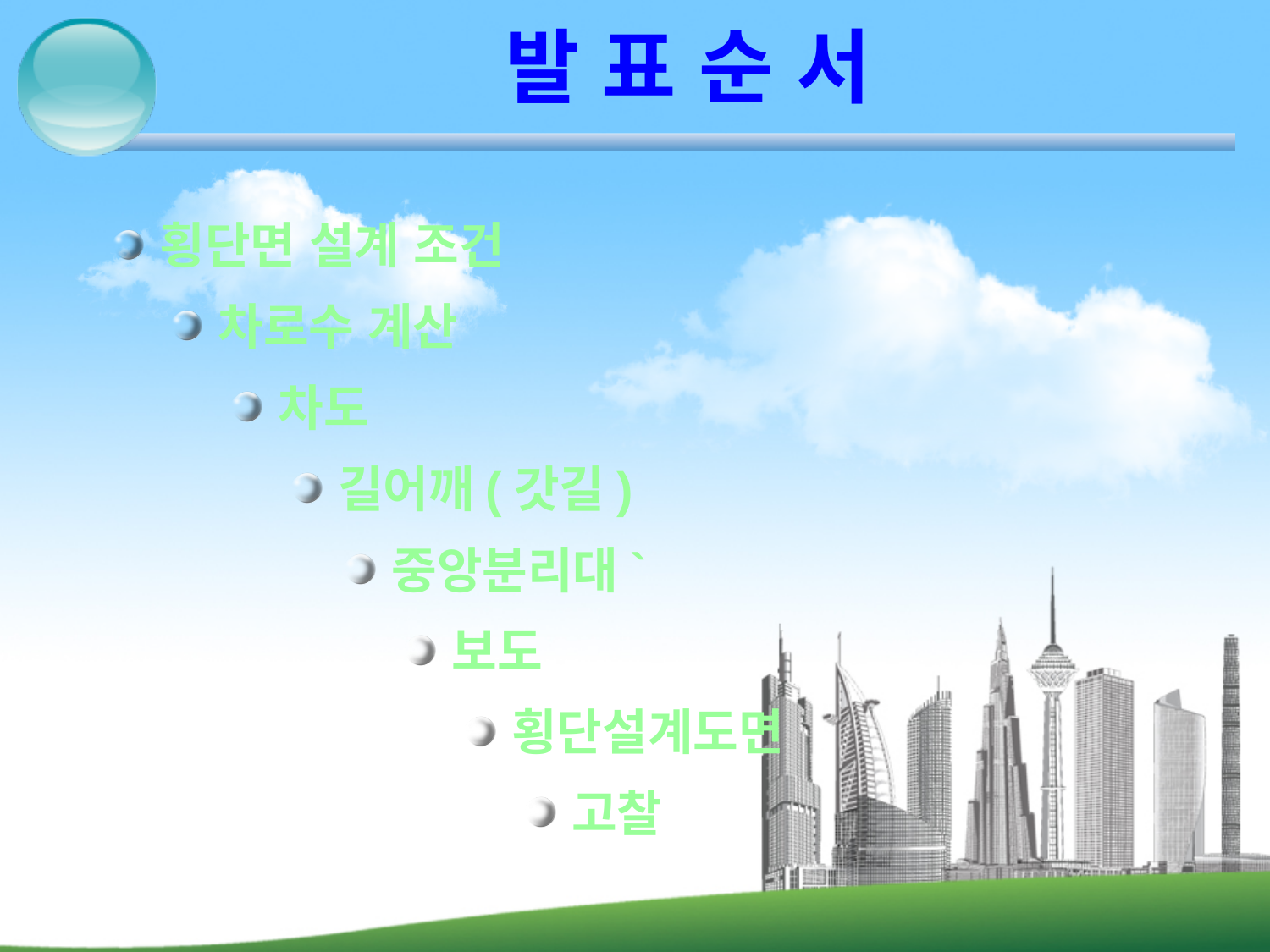

# 발 표 순 서
횡단면 설계 조건
차로수 계산
차도
길어깨(갓길)
중앙분리대`
보도
횡단설계도면
고찰